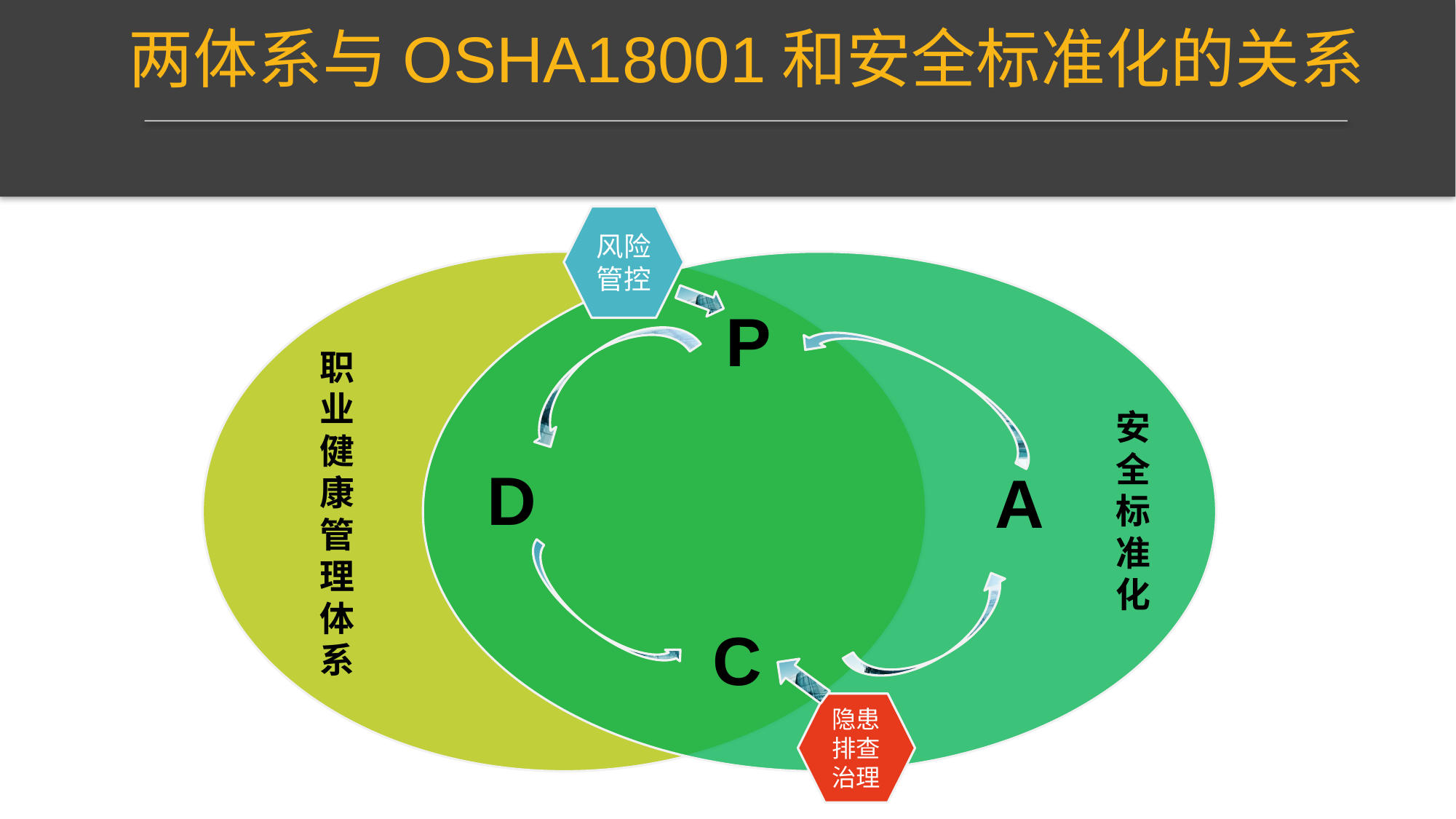

两体系与OSHA18001和安全标准化的关系
风险管控

P
职业健康管理体系
安全标准化
D
A

C

隐患排查治理